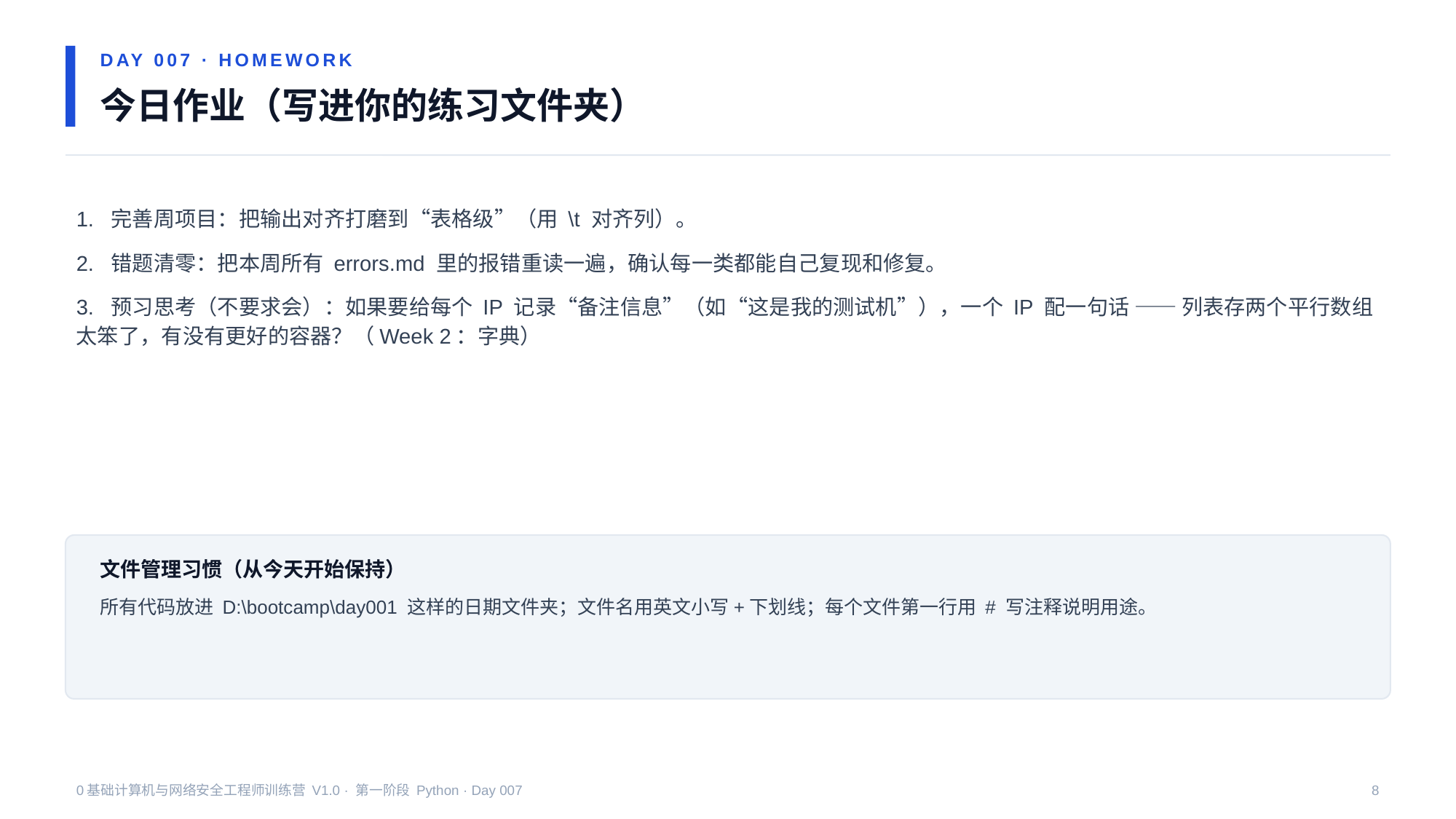

DAY 007 · HOMEWORK

今日作业（写进你的练习文件夹）

1.  完善周项目：把输出对齐打磨到“表格级”（用 \t 对齐列）。
2.  错题清零：把本周所有 errors.md 里的报错重读一遍，确认每一类都能自己复现和修复。
3.  预习思考（不要求会）：如果要给每个 IP 记录“备注信息”（如“这是我的测试机”），一个 IP 配一句话 —— 列表存两个平行数组太笨了，有没有更好的容器？（Week 2：字典）

文件管理习惯（从今天开始保持）
所有代码放进 D:\bootcamp\day001 这样的日期文件夹；文件名用英文小写+下划线；每个文件第一行用 # 写注释说明用途。
0基础计算机与网络安全工程师训练营 V1.0 · 第一阶段 Python · Day 007
8